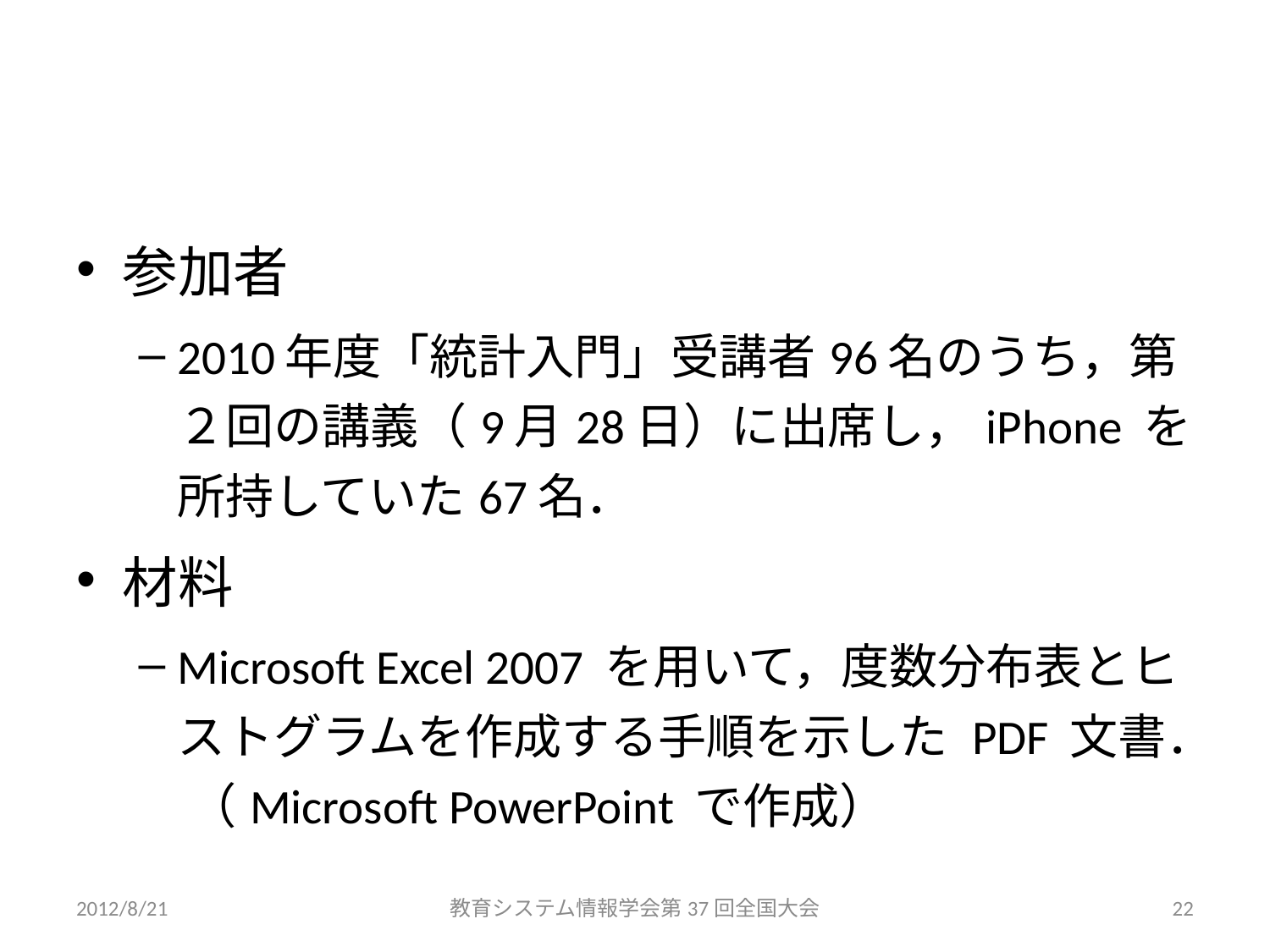

#
参加者
2010年度「統計入門」受講者96名のうち，第２回の講義（9月28日）に出席し，iPhone を所持していた67名．
材料
Microsoft Excel 2007 を用いて，度数分布表とヒストグラムを作成する手順を示した PDF 文書． （Microsoft PowerPoint で作成）
2012/8/21
教育システム情報学会第37回全国大会
22